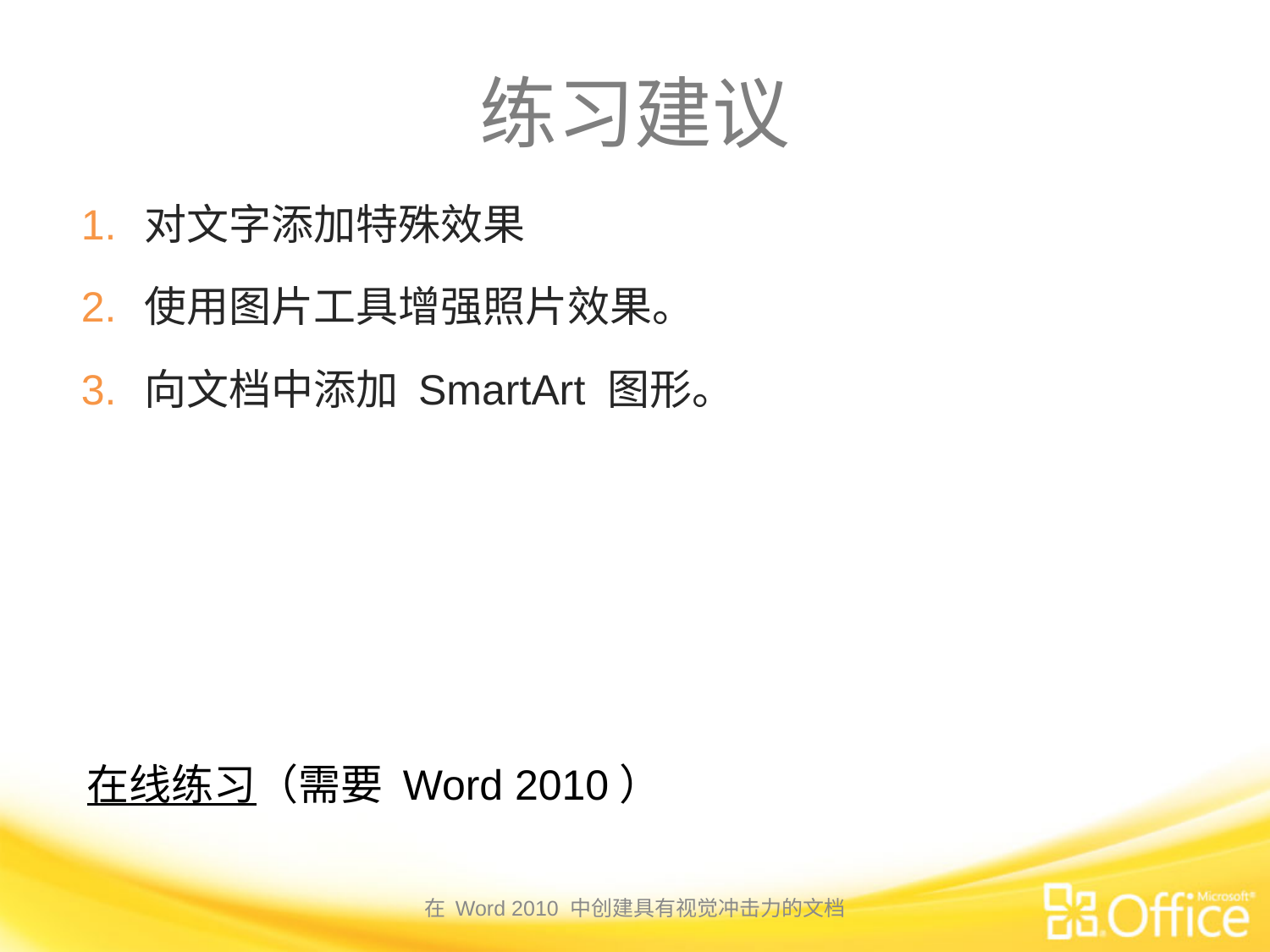

# 练习建议
对文字添加特殊效果
使用图片工具增强照片效果。
向文档中添加 SmartArt 图形。
在线练习（需要 Word 2010）
在 Word 2010 中创建具有视觉冲击力的文档